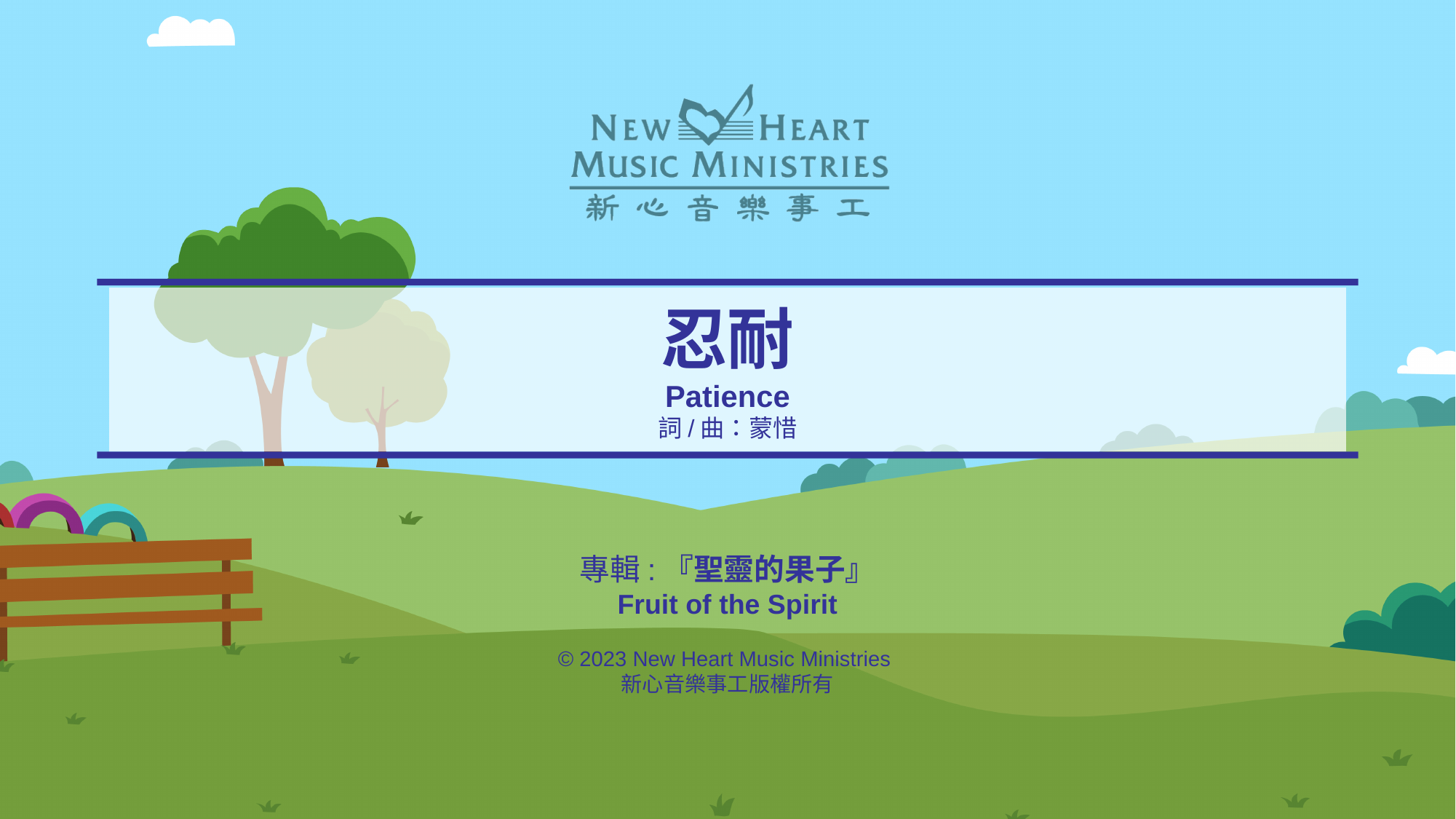

# 忍耐 Patience 詞/曲：蒙惜
專輯:『聖靈的果子』
Fruit of the Spirit
© 2023 New Heart Music Ministries
新心音樂事工版權所有